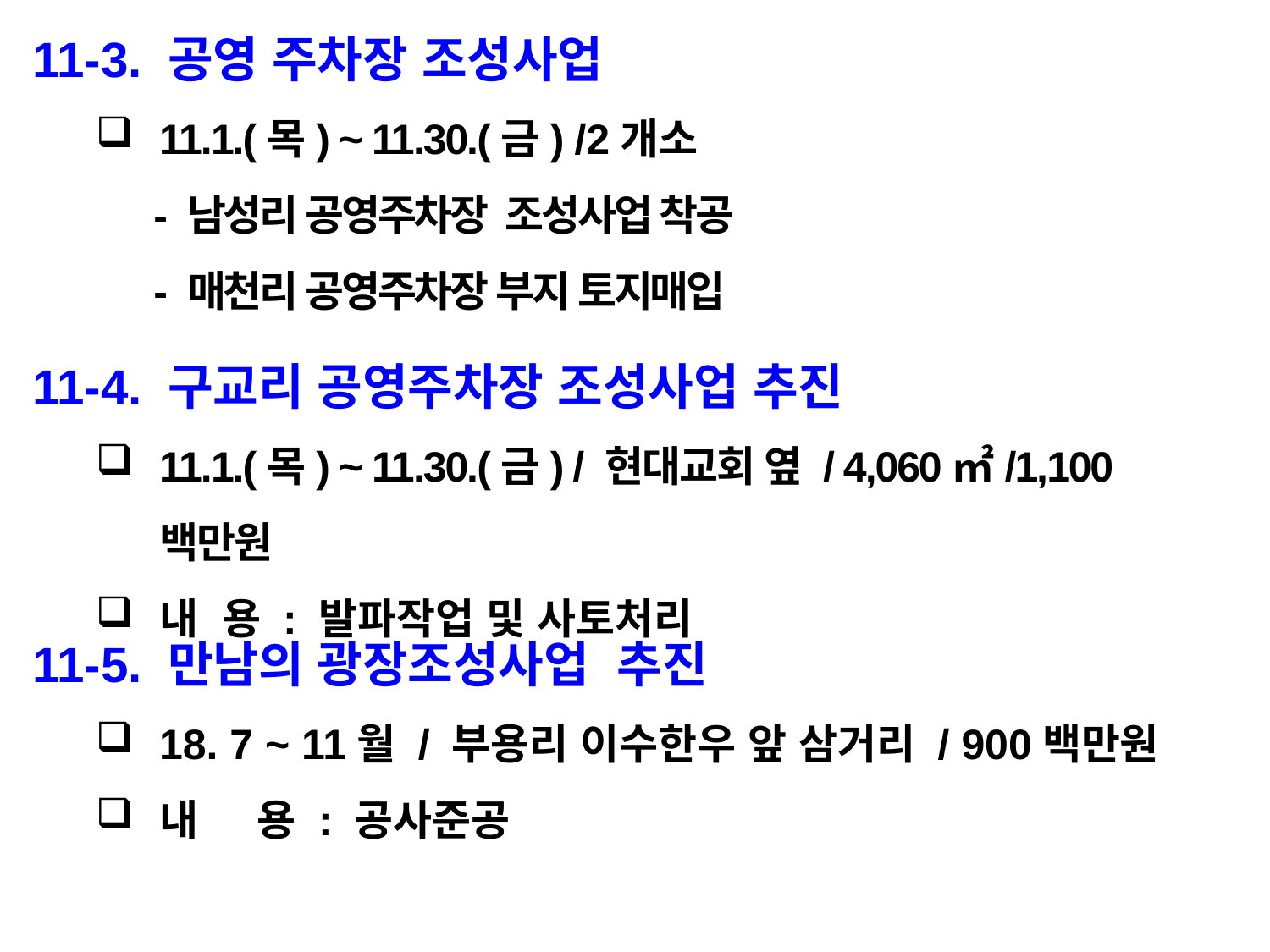

11-3. 공영 주차장 조성사업
11.1.(목) ~ 11.30.(금) /2개소
      - 남성리 공영주차장  조성사업 착공
      - 매천리 공영주차장 부지 토지매입

11-4. 구교리 공영주차장 조성사업 추진
11.1.(목) ~ 11.30.(금) / 현대교회 옆 / 4,060㎡/1,100백만원
내  용 : 발파작업 및 사토처리
11-5. 만남의 광장조성사업  추진
18. 7 ~ 11월 / 부용리 이수한우 앞 삼거리 / 900백만원
내     용 : 공사준공